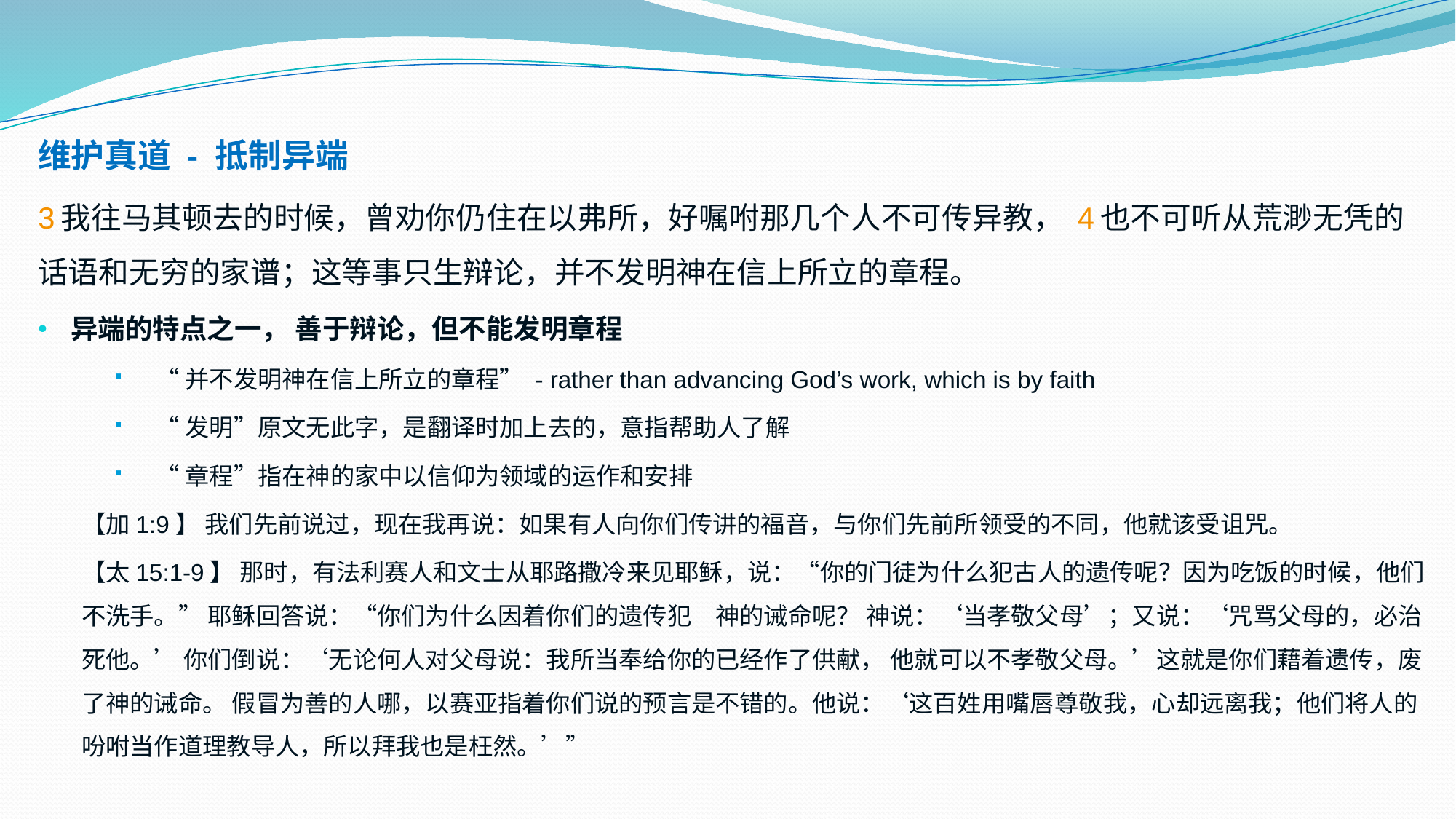

维护真道 - 抵制异端
3 我往马其顿去的时候，曾劝你仍住在以弗所，好嘱咐那几个人不可传异教， 4 也不可听从荒渺无凭的话语和无穷的家谱；这等事只生辩论，并不发明神在信上所立的章程。
异端的特点之一， 善于辩论，但不能发明章程
“并不发明神在信上所立的章程” - rather than advancing God’s work, which is by faith
“发明”原文无此字，是翻译时加上去的，意指帮助人了解
“章程”指在神的家中以信仰为领域的运作和安排
【加1:9】 我们先前说过，现在我再说：如果有人向你们传讲的福音，与你们先前所领受的不同，他就该受诅咒。
【太15:1-9】 那时，有法利赛人和文士从耶路撒冷来见耶稣，说：“你的门徒为什么犯古人的遗传呢？因为吃饭的时候，他们不洗手。” 耶稣回答说：“你们为什么因着你们的遗传犯　神的诫命呢？ 神说：‘当孝敬父母’；又说：‘咒骂父母的，必治死他。’ 你们倒说：‘无论何人对父母说：我所当奉给你的已经作了供献， 他就可以不孝敬父母。’这就是你们藉着遗传，废了神的诫命。 假冒为善的人哪，以赛亚指着你们说的预言是不错的。他说：‘这百姓用嘴唇尊敬我，心却远离我；他们将人的吩咐当作道理教导人，所以拜我也是枉然。’”